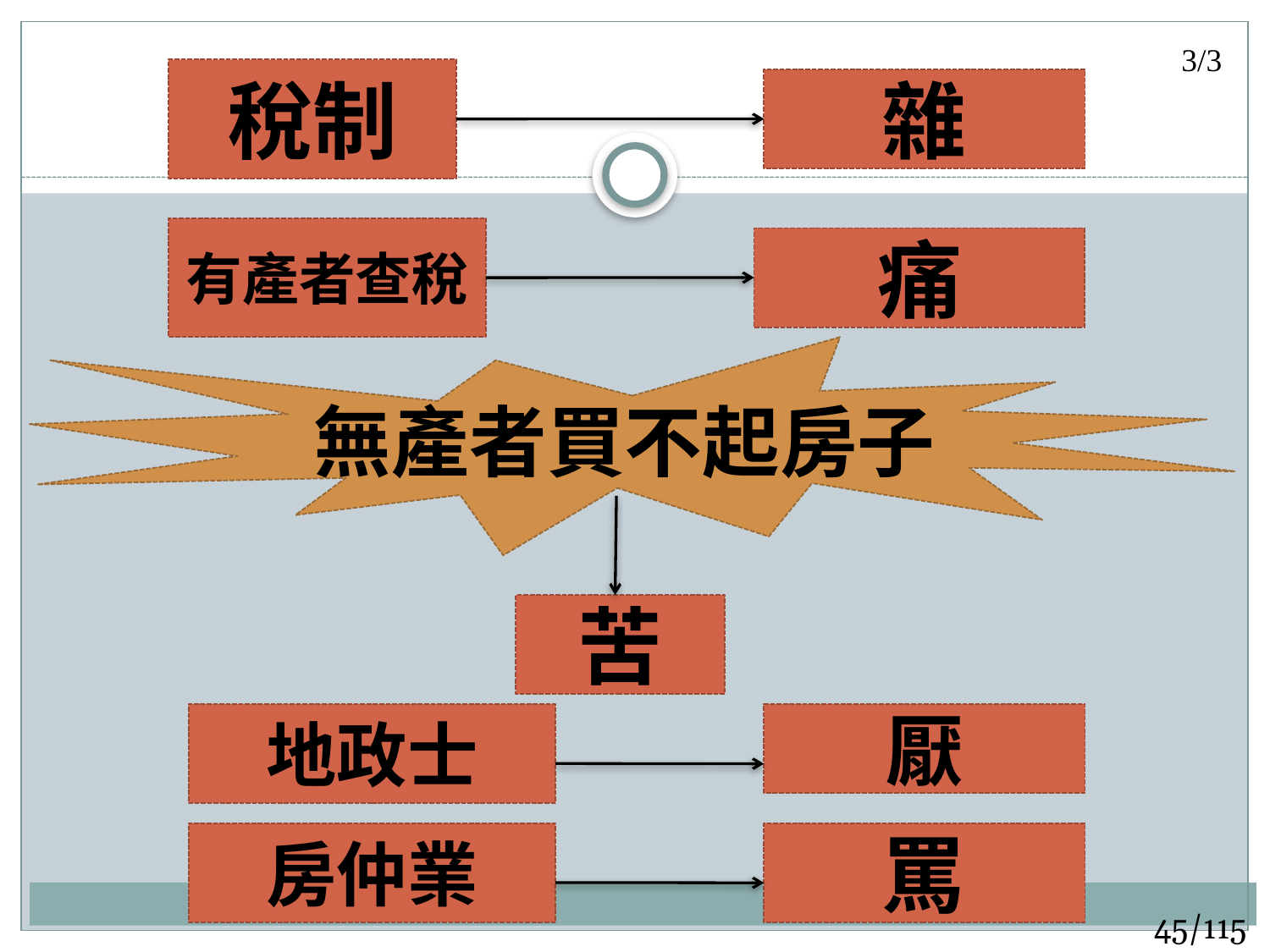

3/3
稅制
雜
有產者查稅
痛
無產者買不起房子
苦
地政士
厭
房仲業
罵